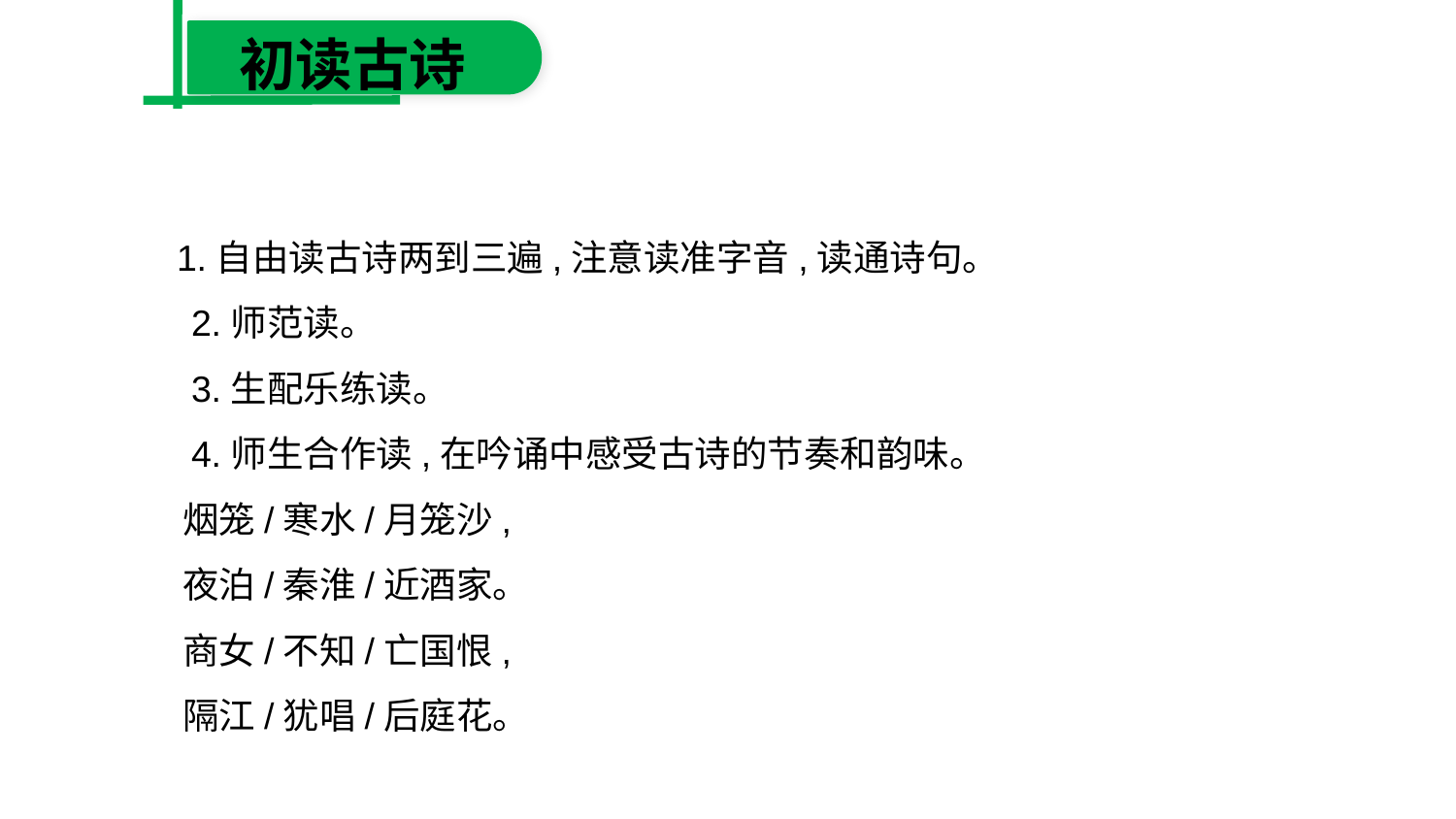

初读古诗
   1.自由读古诗两到三遍,注意读准字音,读通诗句。
　2.师范读。
　3.生配乐练读。
　4.师生合作读,在吟诵中感受古诗的节奏和韵味。
　烟笼/寒水/月笼沙,
　夜泊/秦淮/近酒家。
　商女/不知/亡国恨,
　隔江/犹唱/后庭花。